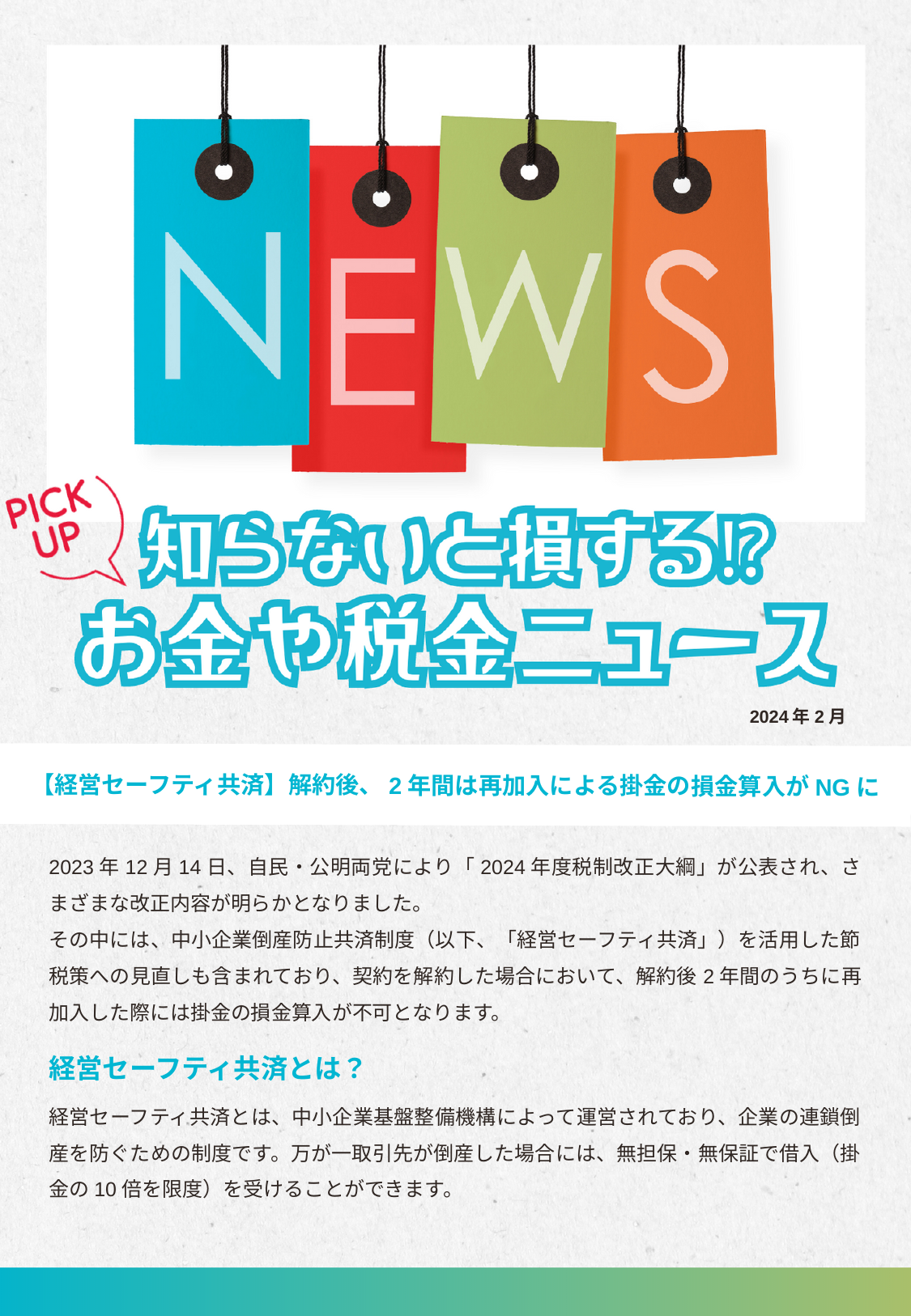

2024年2月
【経営セーフティ共済】解約後、2年間は再加入による掛金の損金算入がNGに
2023年12月14日、自民・公明両党により「2024年度税制改正大綱」が公表され、さまざまな改正内容が明らかとなりました。
その中には、中小企業倒産防止共済制度（以下、「経営セーフティ共済」）を活用した節税策への見直しも含まれており、契約を解約した場合において、解約後2年間のうちに再加入した際には掛金の損金算入が不可となります。
経営セーフティ共済とは？
経営セーフティ共済とは、中小企業基盤整備機構によって運営されており、企業の連鎖倒産を防ぐための制度です。万が一取引先が倒産した場合には、無担保・無保証で借入（掛金の10倍を限度）を受けることができます。